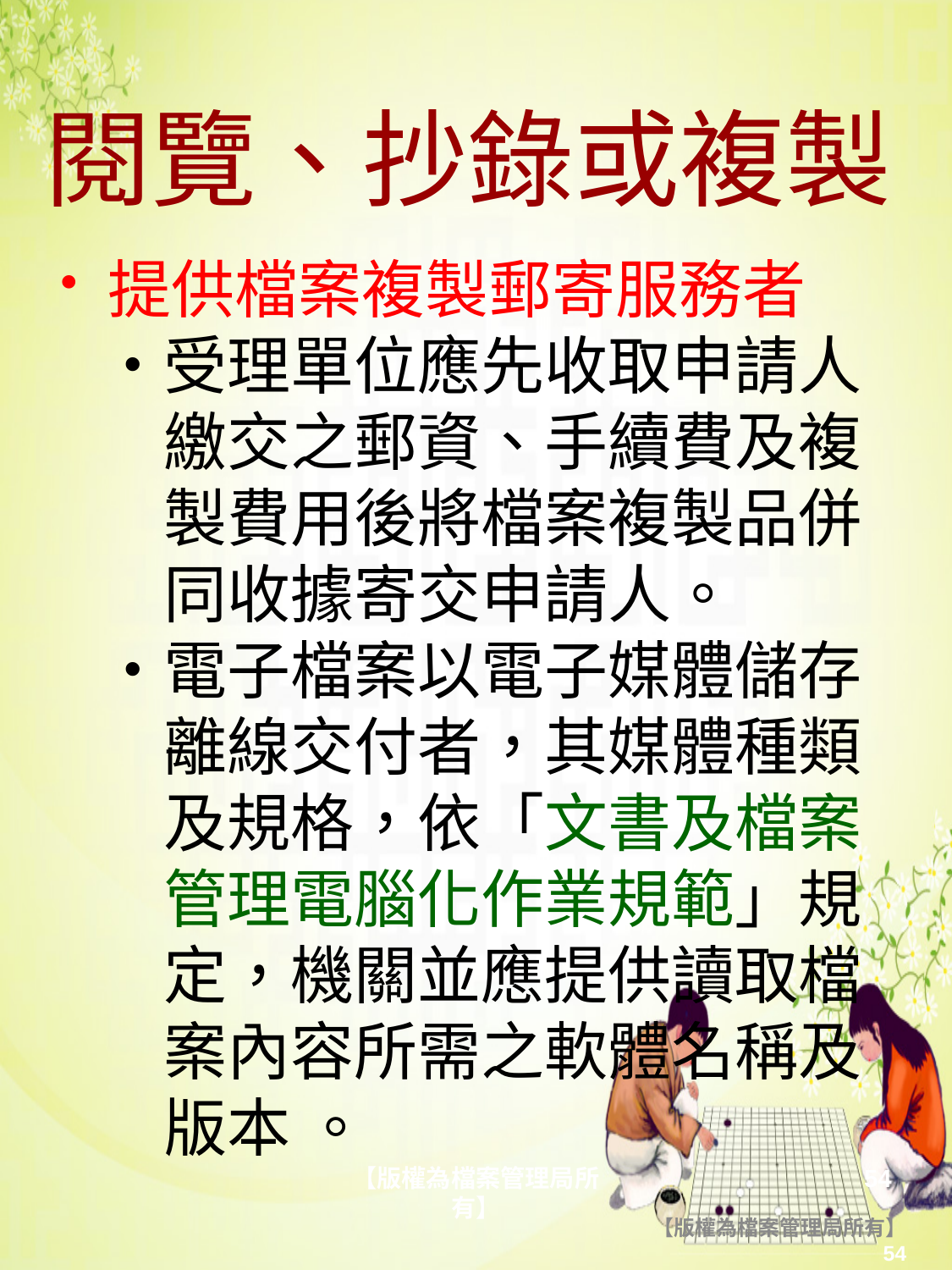

# 閱覽、抄錄或複製
提供檔案複製郵寄服務者
受理單位應先收取申請人繳交之郵資、手續費及複製費用後將檔案複製品併同收據寄交申請人。
電子檔案以電子媒體儲存離線交付者，其媒體種類及規格，依「文書及檔案管理電腦化作業規範」規定，機關並應提供讀取檔案內容所需之軟體名稱及版本 。

【版權為檔案管理局所有】
54
【版權為檔案管理局所有】
54